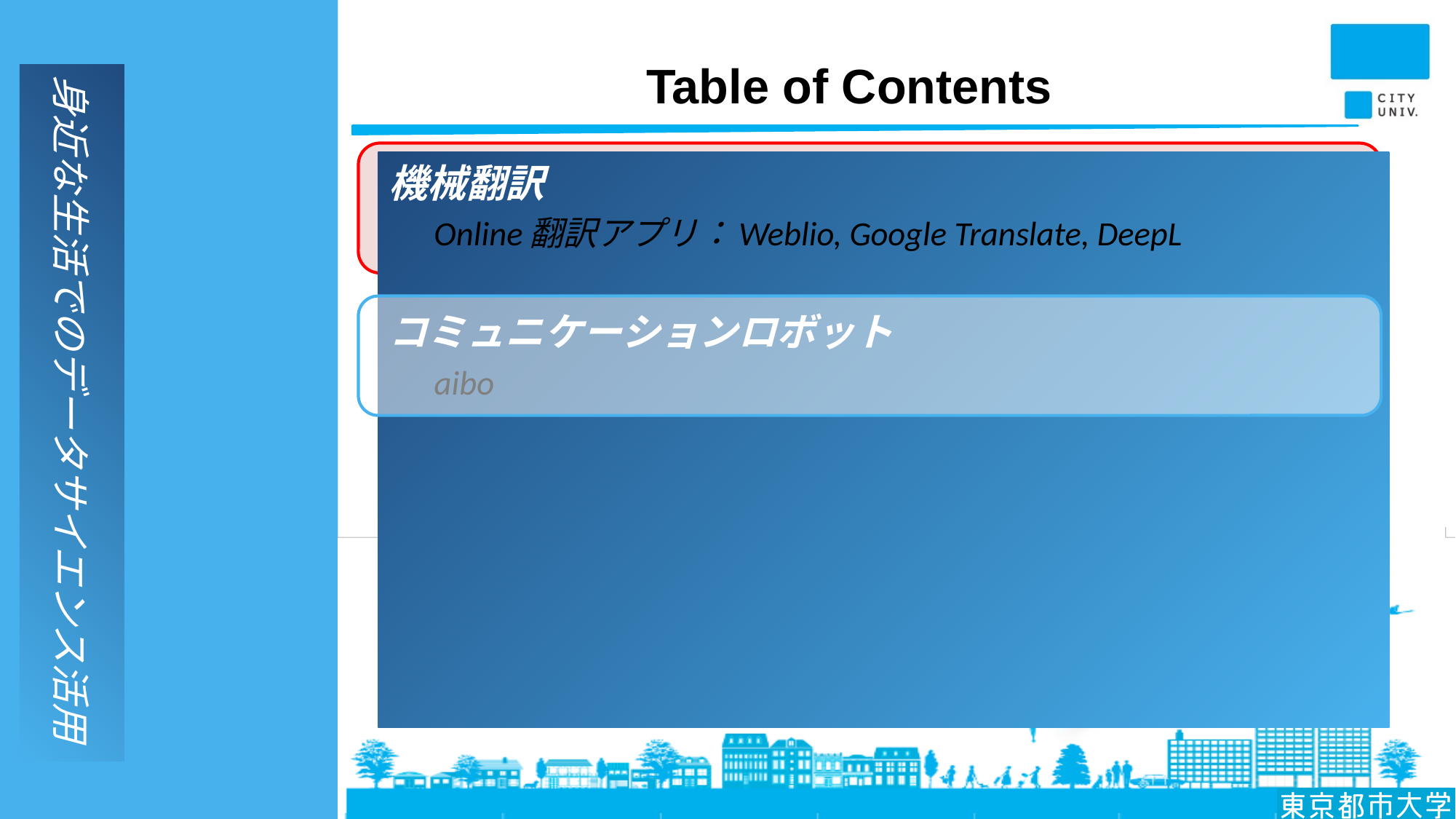

# Table of Contents

機械翻訳
Online翻訳アプリ：Weblio, Google Translate, DeepL

コミュニケーションロボット
aibo

身近な生活でのデータサイエンス活用